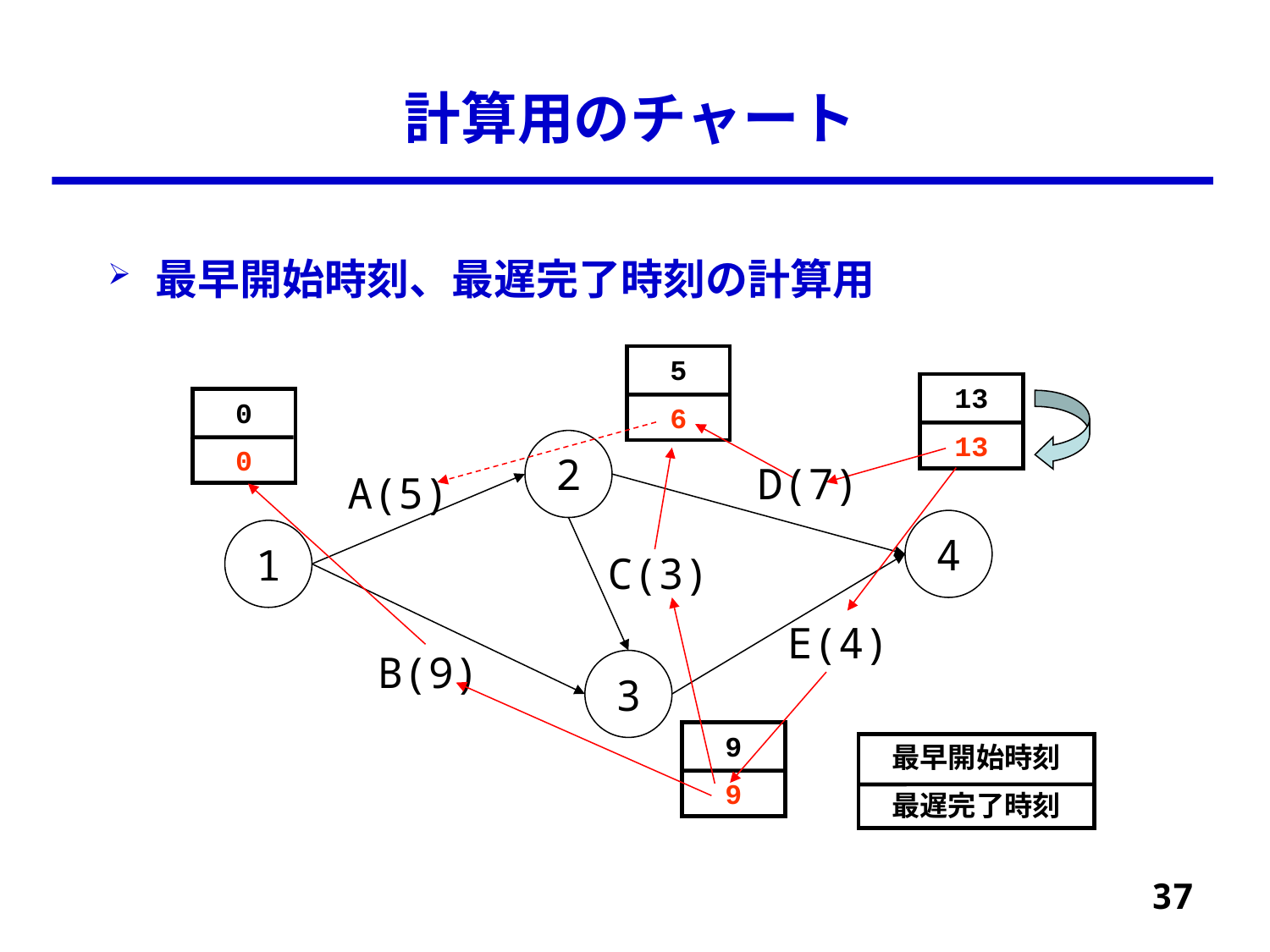

# 計算用のチャート
最早開始時刻、最遅完了時刻の計算用
5
6
13
13
0
0

2

D(7)
A(5)

4
1
C(3)

E(4)
B(9)
3

9
9
最早開始時刻
最遅完了時刻

37